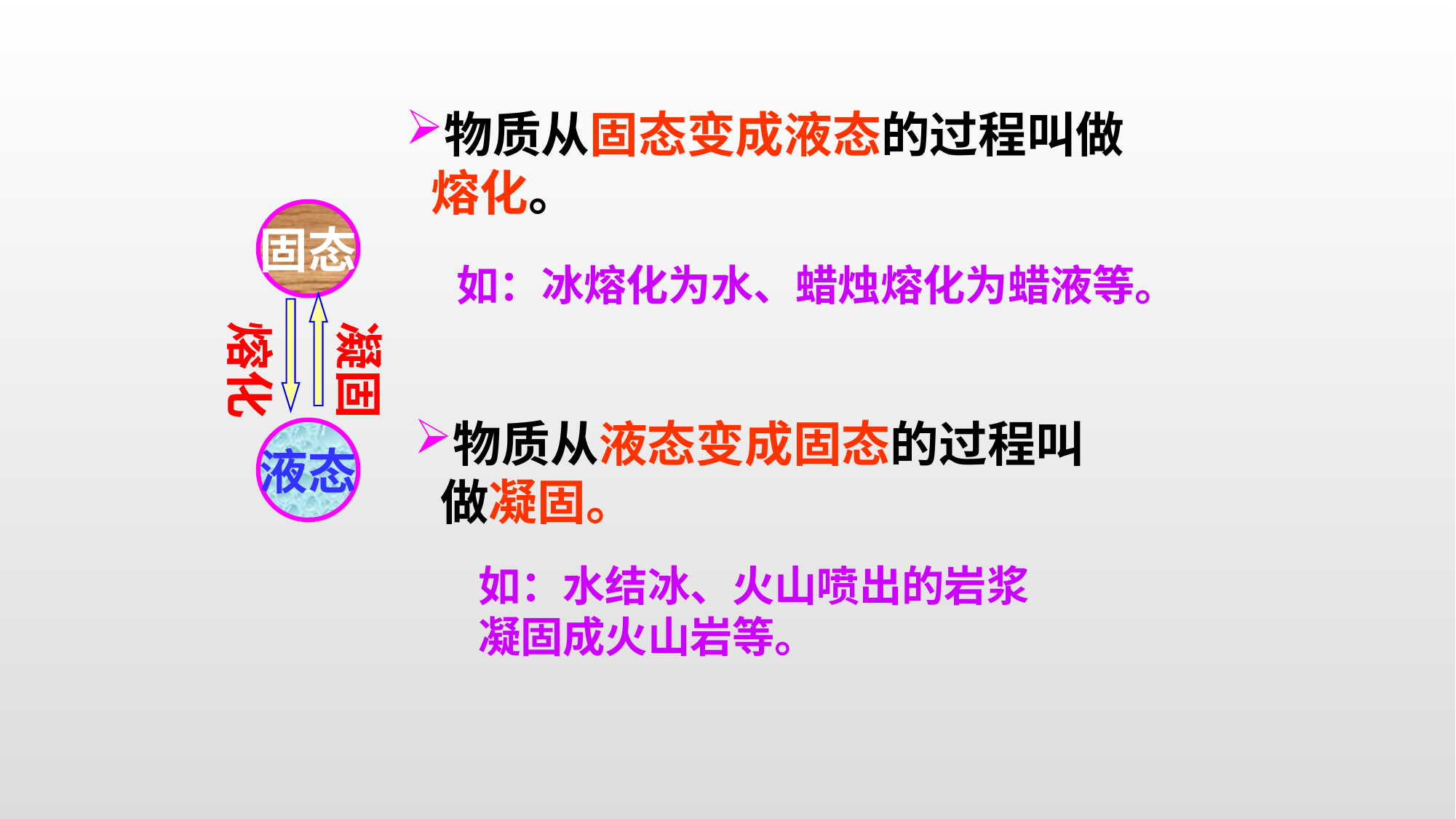

物质从固态变成液态的过程叫做熔化。
固态
如：冰熔化为水、蜡烛熔化为蜡液等。

熔化
凝固
物质从液态变成固态的过程叫做凝固。
液态
如：水结冰、火山喷出的岩浆凝固成火山岩等。